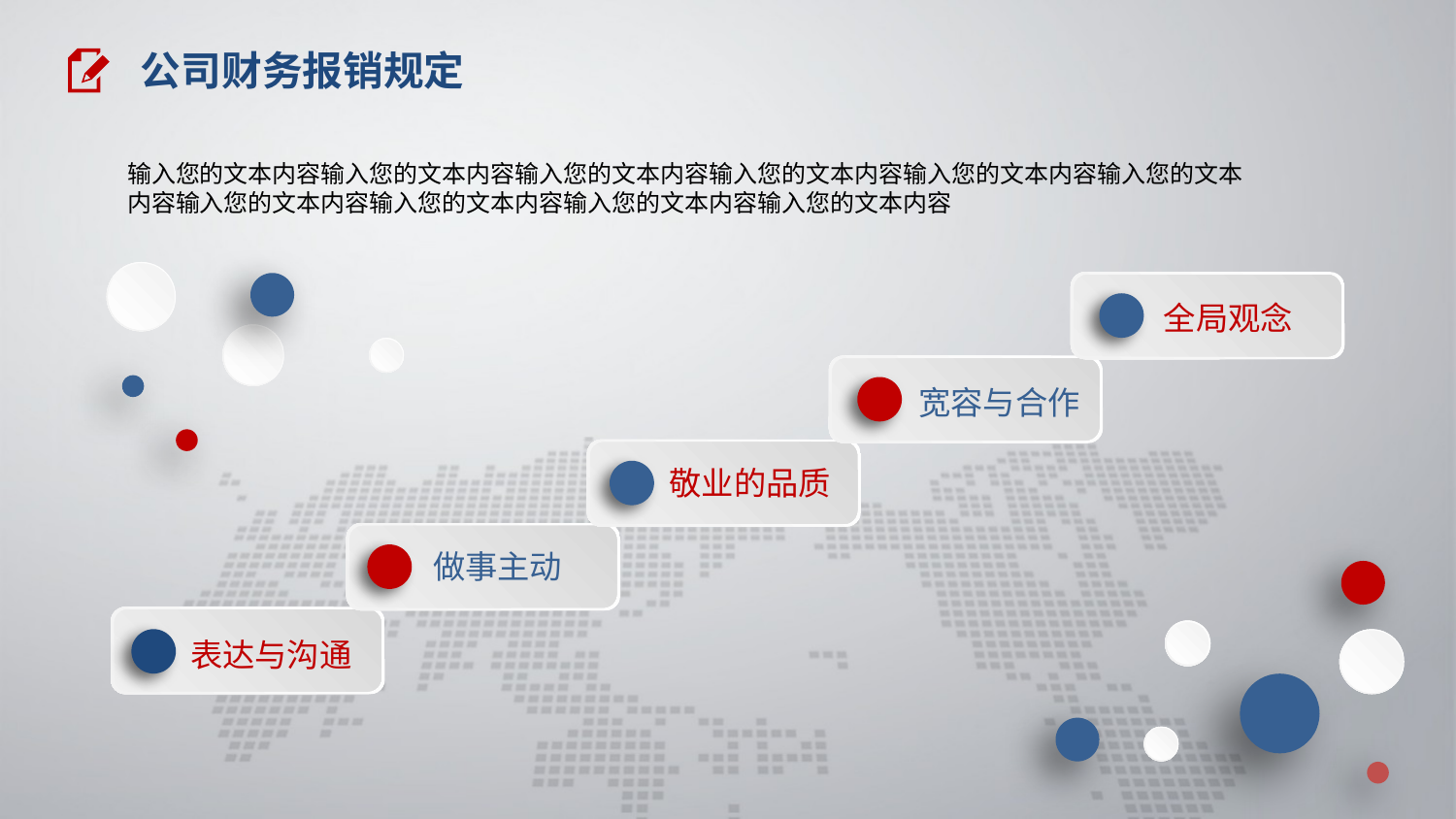

公司财务报销规定

输入您的文本内容输入您的文本内容输入您的文本内容输入您的文本内容输入您的文本内容输入您的文本内容输入您的文本内容输入您的文本内容输入您的文本内容输入您的文本内容

全局观念

宽容与合作

敬业的品质

做事主动

表达与沟通

延时符